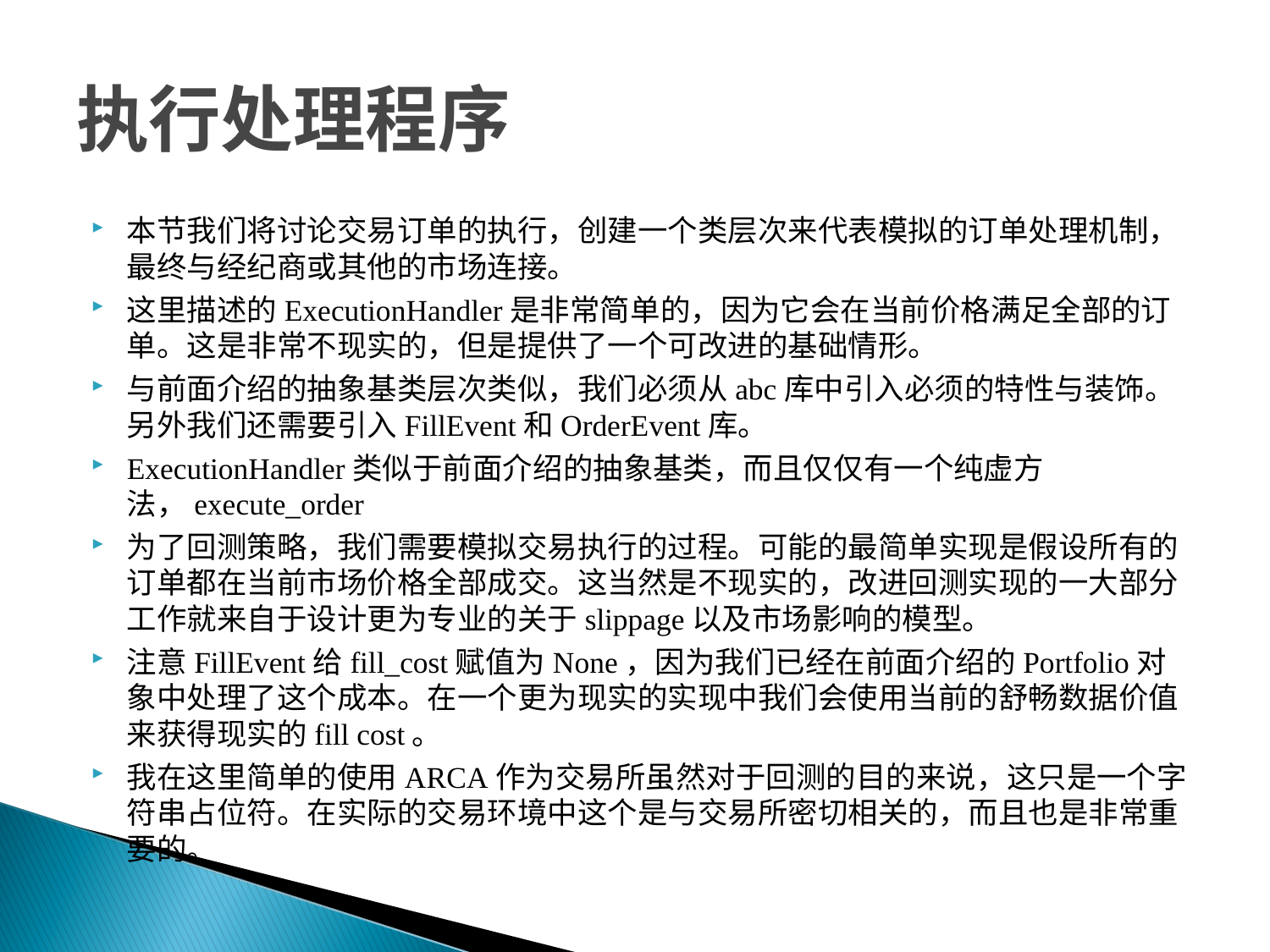

# 执行处理程序
本节我们将讨论交易订单的执行，创建一个类层次来代表模拟的订单处理机制，最终与经纪商或其他的市场连接。
这里描述的ExecutionHandler是非常简单的，因为它会在当前价格满足全部的订单。这是非常不现实的，但是提供了一个可改进的基础情形。
与前面介绍的抽象基类层次类似，我们必须从abc库中引入必须的特性与装饰。另外我们还需要引入FillEvent和OrderEvent库。
ExecutionHandler类似于前面介绍的抽象基类，而且仅仅有一个纯虚方法，execute_order
为了回测策略，我们需要模拟交易执行的过程。可能的最简单实现是假设所有的订单都在当前市场价格全部成交。这当然是不现实的，改进回测实现的一大部分工作就来自于设计更为专业的关于slippage以及市场影响的模型。
注意FillEvent给fill_cost赋值为None，因为我们已经在前面介绍的Portfolio对象中处理了这个成本。在一个更为现实的实现中我们会使用当前的舒畅数据价值来获得现实的fill cost。
我在这里简单的使用ARCA作为交易所虽然对于回测的目的来说，这只是一个字符串占位符。在实际的交易环境中这个是与交易所密切相关的，而且也是非常重要的。